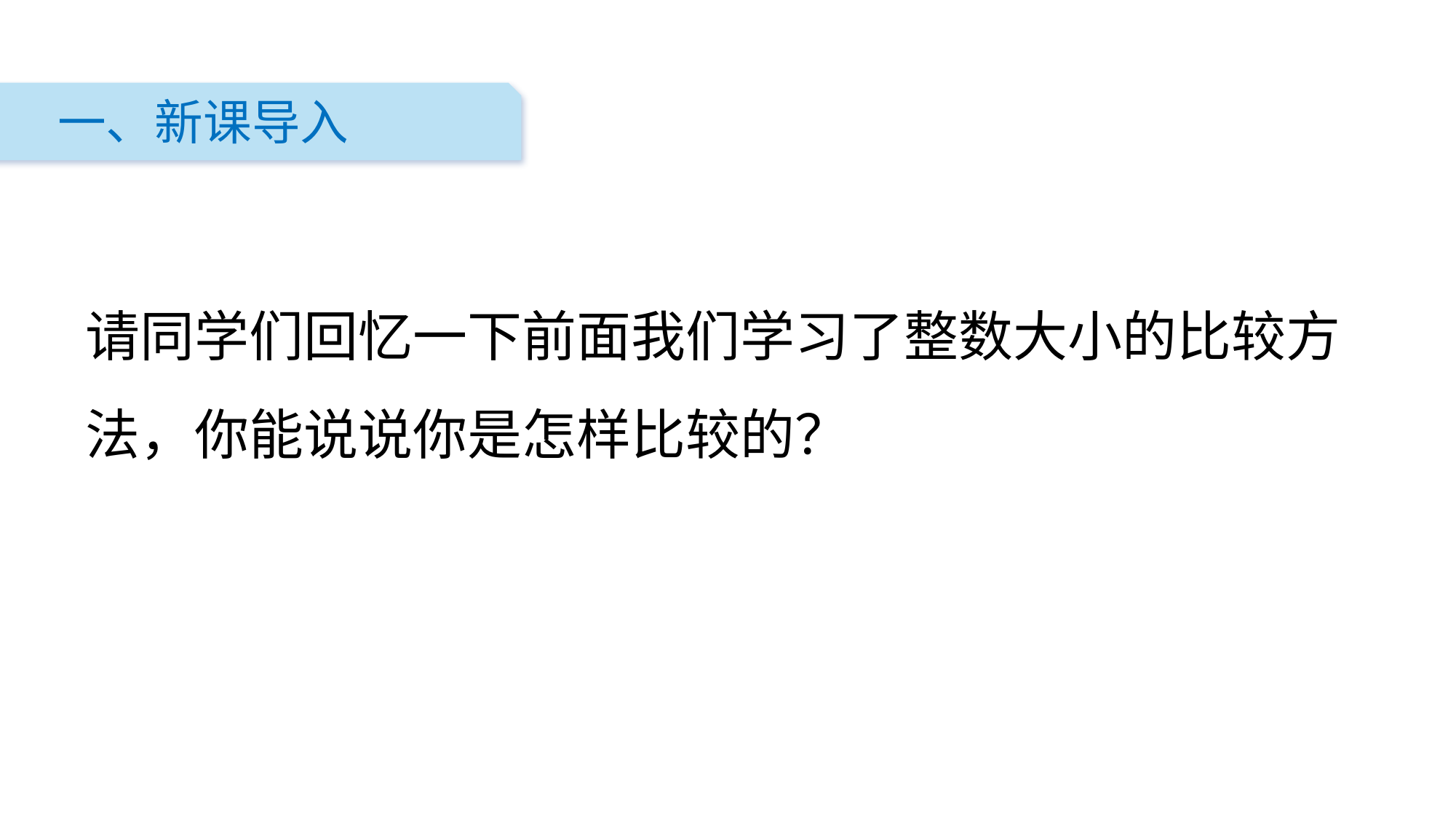

一、新课导入
请同学们回忆一下前面我们学习了整数大小的比较方法，你能说说你是怎样比较的？